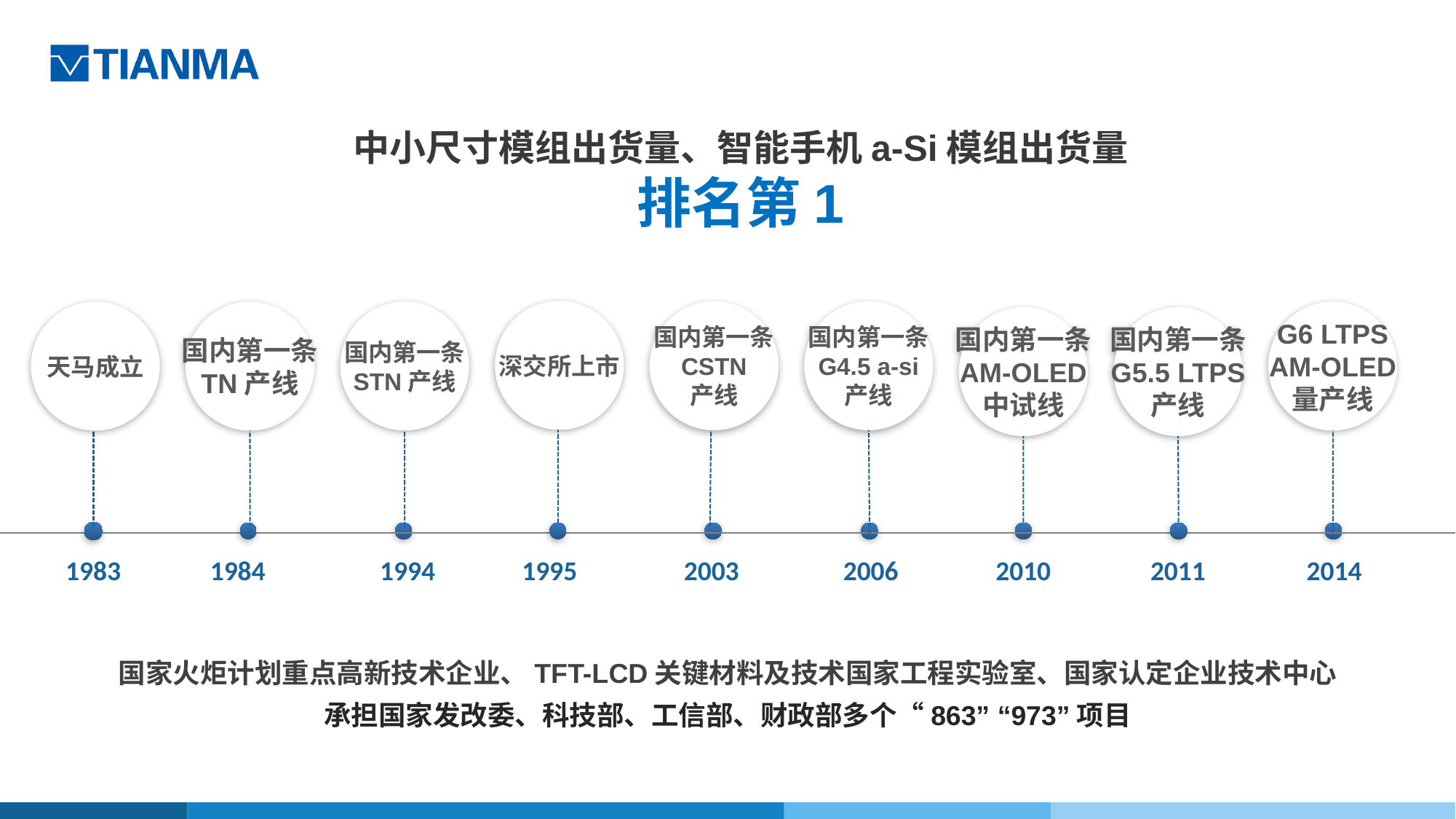

中小尺寸模组出货量、智能手机a-Si模组出货量
排名第1
深交所上市
国内第一条
G4.5 a-si
产线
国内第一条
CSTN
产线
国内第一条
STN产线
天马成立
G6 LTPS
AM-OLED
量产线
国内第一条
TN产线
国内第一条
AM-OLED
中试线
国内第一条
G5.5 LTPS
产线

1983
1984
1994
1995
2003
2006
2010
2011
2014
国家火炬计划重点高新技术企业、TFT-LCD关键材料及技术国家工程实验室、国家认定企业技术中心
承担国家发改委、科技部、工信部、财政部多个“863” “973”项目